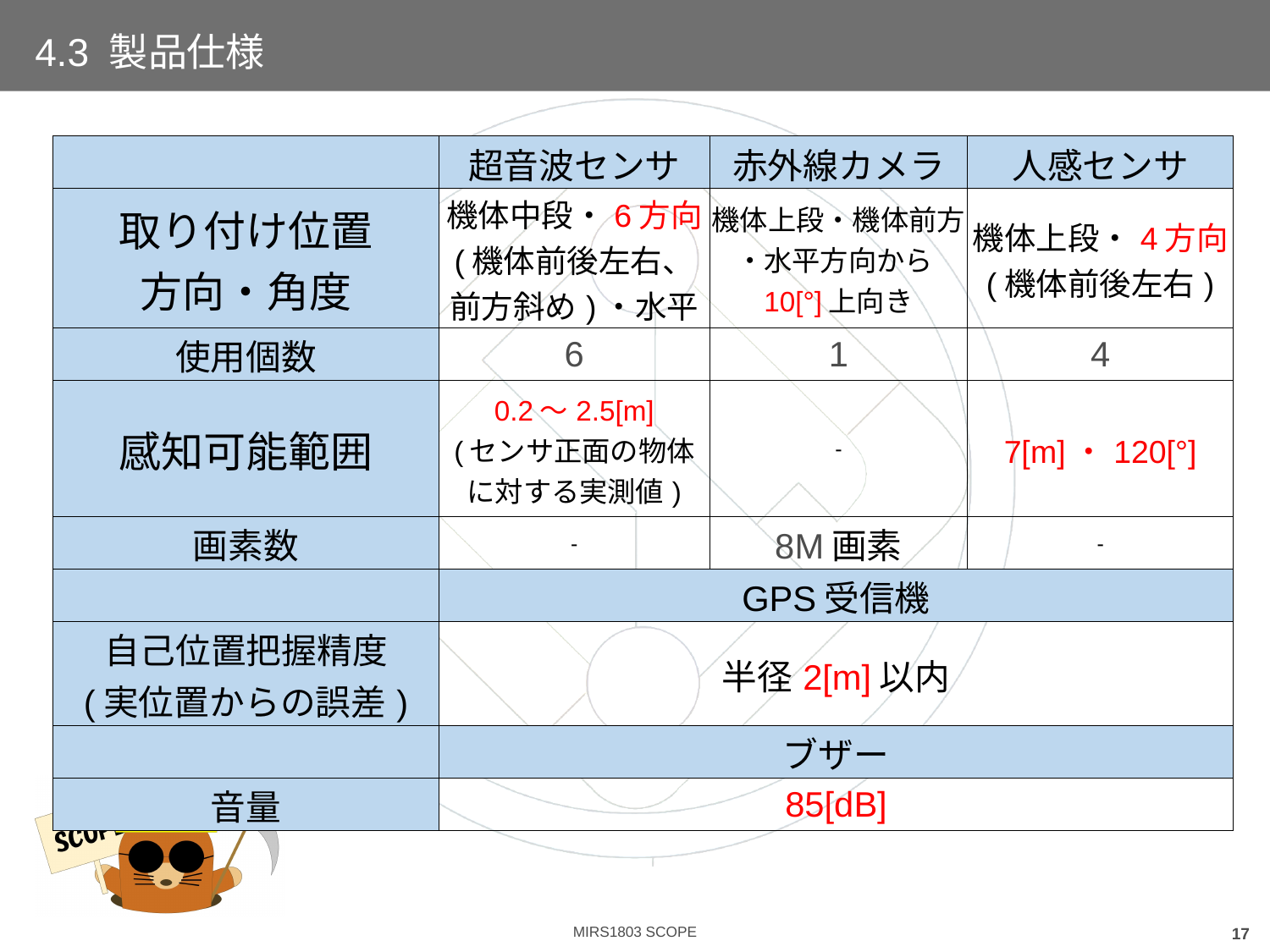

# 4.3 製品仕様
|  | 超音波センサ | 赤外線カメラ | 人感センサ |
| --- | --- | --- | --- |
| 取り付け位置 方向・角度 | 機体中段・6方向 (機体前後左右、前方斜め)・水平 | 機体上段・機体前方 ・水平方向から10[°]上向き | 機体上段・4方向 (機体前後左右) |
| 使用個数 | 6 | 1 | 4 |
| 感知可能範囲 | 0.2～2.5[m] (センサ正面の物体に対する実測値) | - | 7[m]・120[°] |
| 画素数 | - | 8M画素 | - |
|  | GPS受信機 |  |  |
| 自己位置把握精度 (実位置からの誤差) | 半径2[m]以内 |  |  |
|  | ブザー |  |  |
| 音量 | 85[dB] |  |  |
17